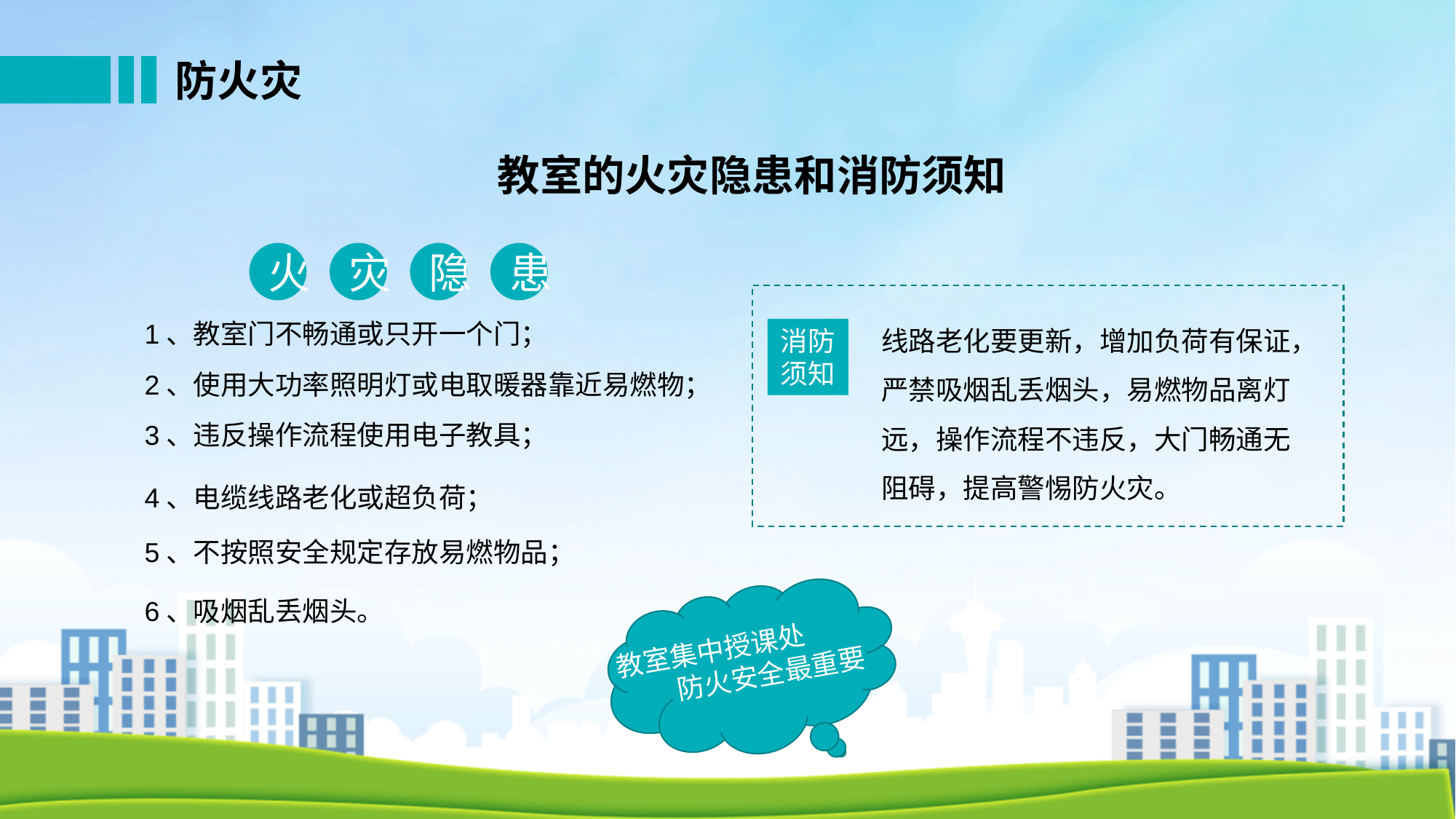

防火灾

教室的火灾隐患和消防须知
火
灾
隐
患

线路老化要更新，增加负荷有保证，严禁吸烟乱丢烟头，易燃物品离灯远，操作流程不违反，大门畅通无阻碍，提高警惕防火灾。
1、教室门不畅通或只开一个门；
消防须知
2、使用大功率照明灯或电取暖器靠近易燃物；
3、违反操作流程使用电子教具；
4、电缆线路老化或超负荷；
5、不按照安全规定存放易燃物品；

教室集中授课处
        防火安全最重要
6、吸烟乱丢烟头。